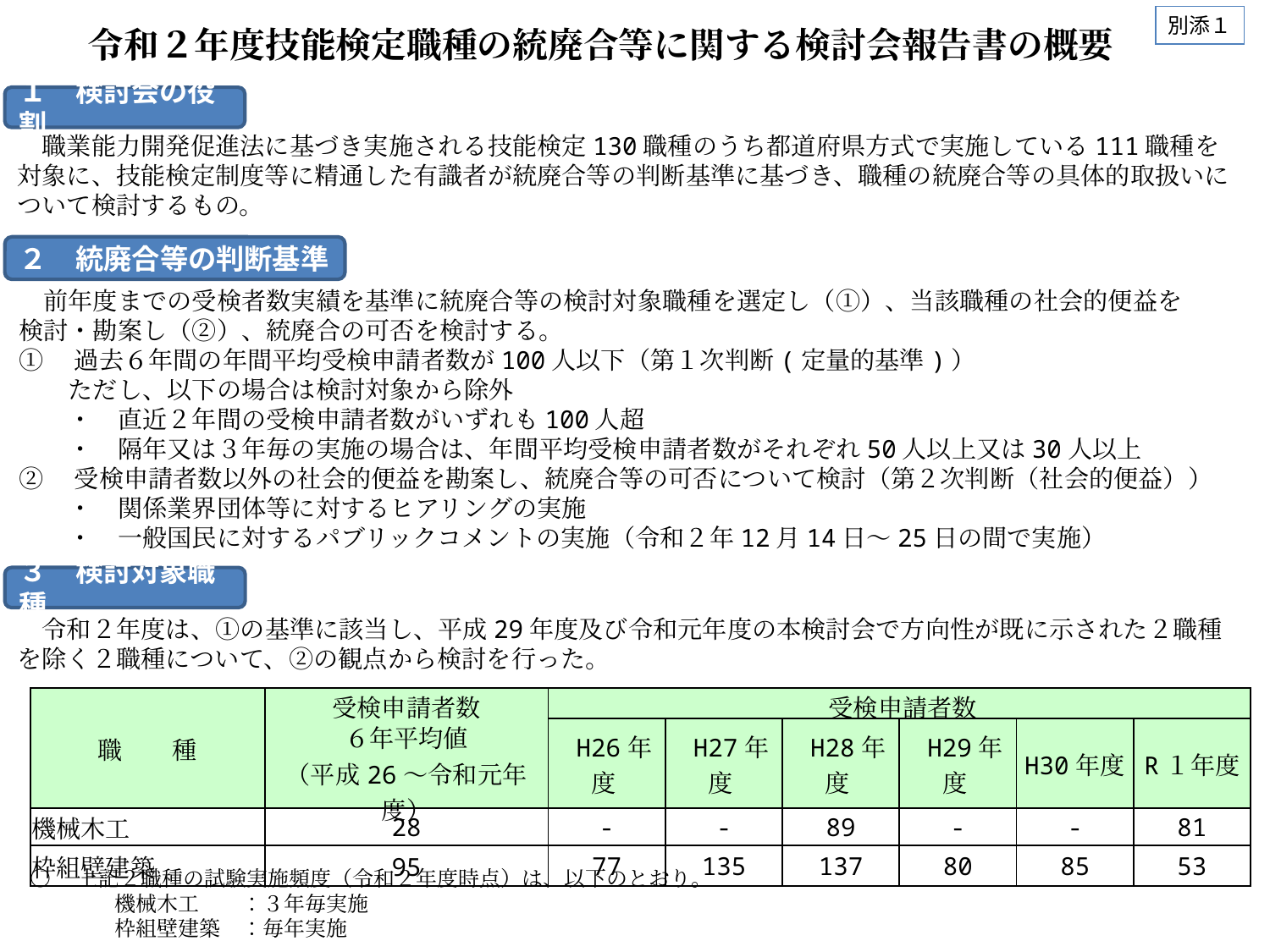

別添１
令和２年度技能検定職種の統廃合等に関する検討会報告書の概要
１　検討会の役割
　職業能力開発促進法に基づき実施される技能検定130職種のうち都道府県方式で実施している111職種を対象に、技能検定制度等に精通した有識者が統廃合等の判断基準に基づき、職種の統廃合等の具体的取扱いについて検討するもの。
２　統廃合等の判断基準
　前年度までの受検者数実績を基準に統廃合等の検討対象職種を選定し（①）、当該職種の社会的便益を
検討・勘案し（②）、統廃合の可否を検討する。
①　過去６年間の年間平均受検申請者数が100人以下（第１次判断(定量的基準)）
　　ただし、以下の場合は検討対象から除外
　　・　直近２年間の受検申請者数がいずれも100人超
　　・　隔年又は３年毎の実施の場合は、年間平均受検申請者数がそれぞれ50人以上又は30人以上
②　受検申請者数以外の社会的便益を勘案し、統廃合等の可否について検討（第２次判断（社会的便益））
　　・　関係業界団体等に対するヒアリングの実施
　　・　一般国民に対するパブリックコメントの実施（令和２年12月14日～25日の間で実施）
３　検討対象職種
　令和２年度は、①の基準に該当し、平成29年度及び令和元年度の本検討会で方向性が既に示された２職種を除く２職種について、②の観点から検討を行った。
| 職　　種 | 受検申請者数 | 受検申請者数 |  |  |  |  |  |
| --- | --- | --- | --- | --- | --- | --- | --- |
|  | ６年平均値 （平成26～令和元年度） | H26年度 | H27年度 | H28年度 | H29年度 | H30年度 | R１年度 |
| 機械木工 | 28 | - | - | 89 | - | - | 81 |
| 枠組壁建築 | 95 | 77 | 135 | 137 | 80 | 85 | 53 |
○　上記２職種の試験実施頻度（令和２年度時点）は、以下のとおり。
　　　　機械木工　　：３年毎実施
　　　　枠組壁建築　：毎年実施